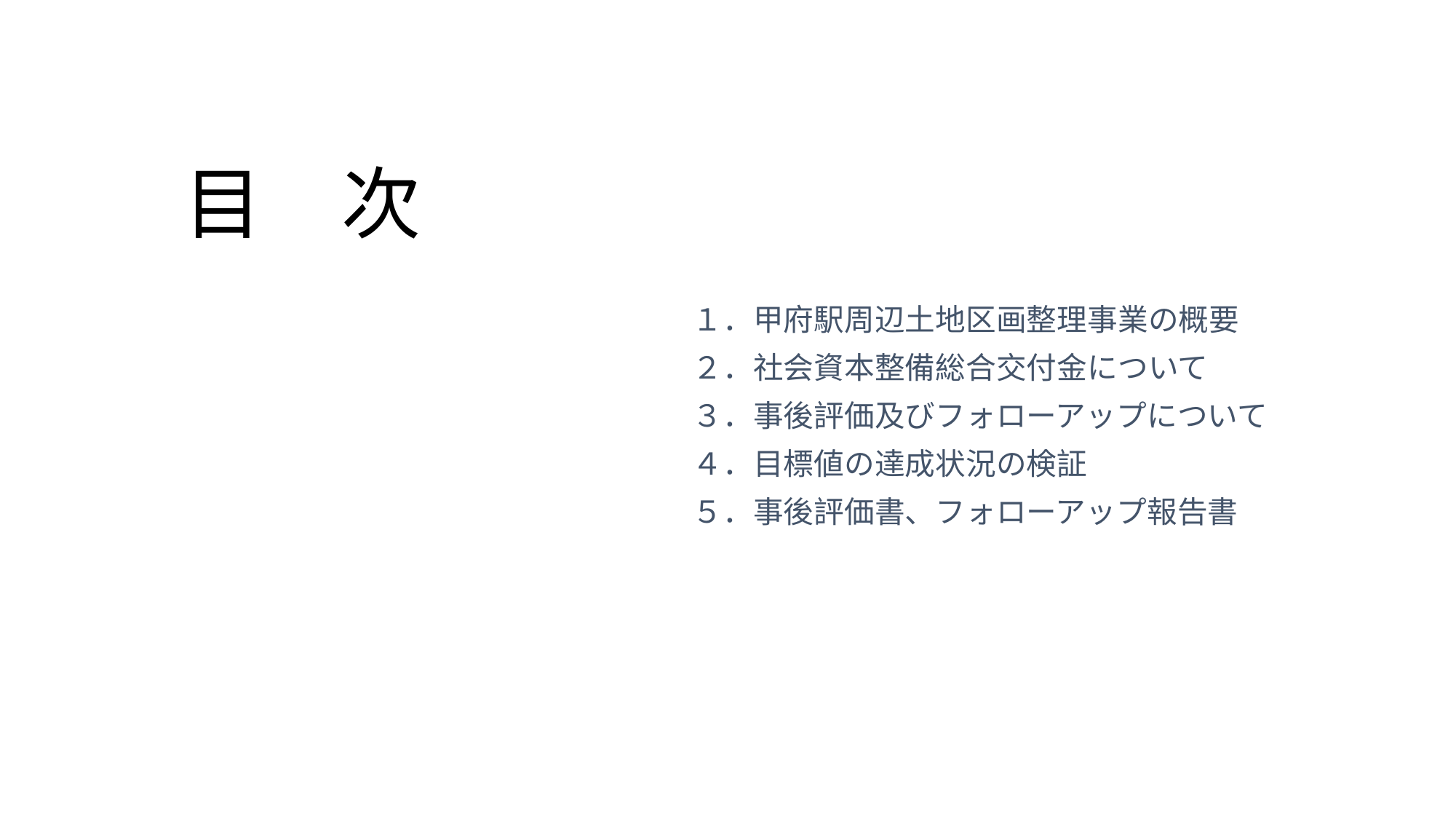

１．甲府駅周辺土地区画整理事業の概要
２．社会資本整備総合交付金について
３．事後評価及びフォローアップについて
４．目標値の達成状況の検証
５．事後評価書、フォローアップ報告書
目　次